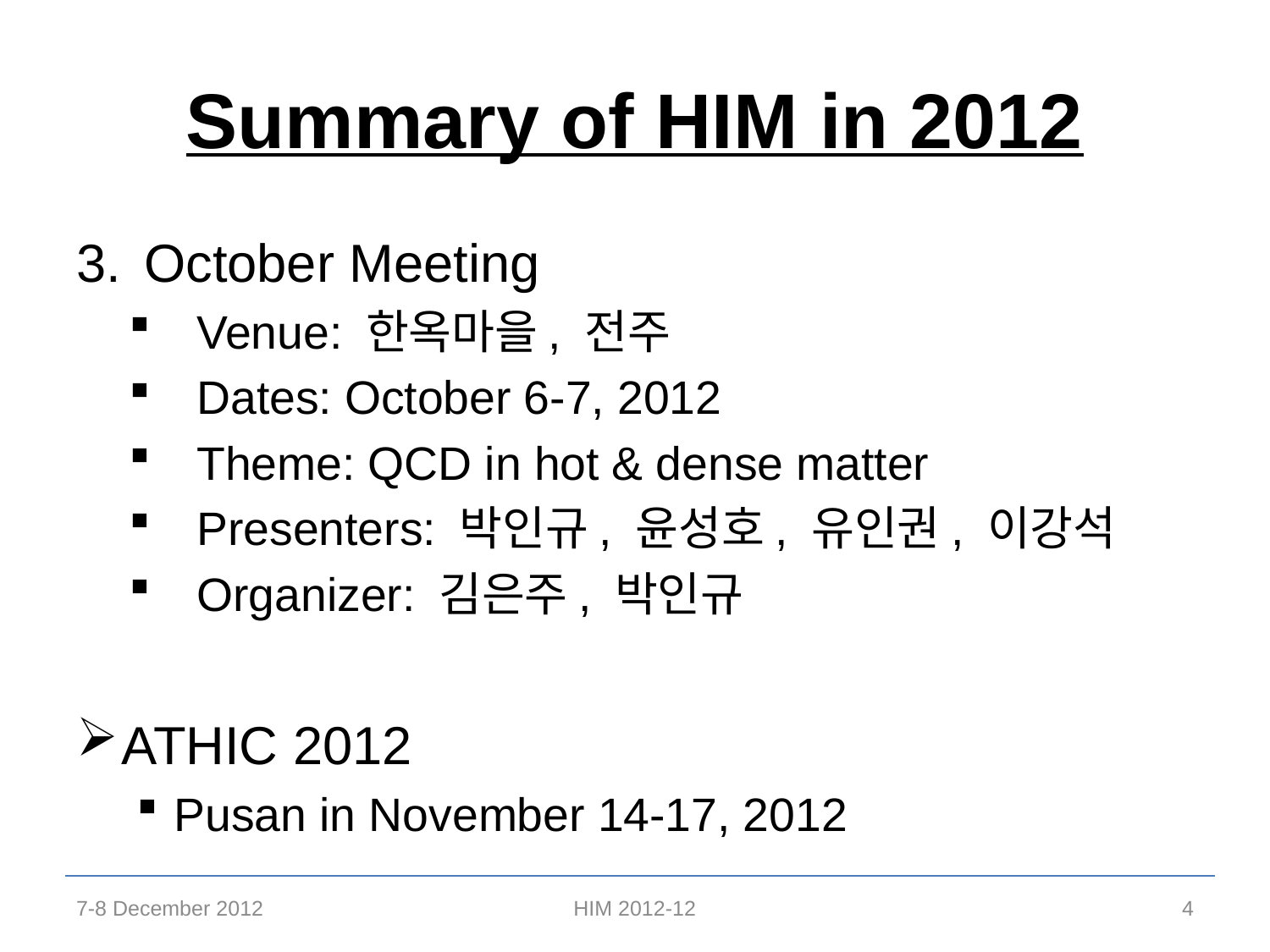

# Summary of HIM in 2012
October Meeting
Venue: 한옥마을, 전주
Dates: October 6-7, 2012
Theme: QCD in hot & dense matter
Presenters: 박인규, 윤성호, 유인권, 이강석
Organizer: 김은주, 박인규

ATHIC 2012
Pusan in November 14-17, 2012
7-8 December 2012
HIM 2012-12
4